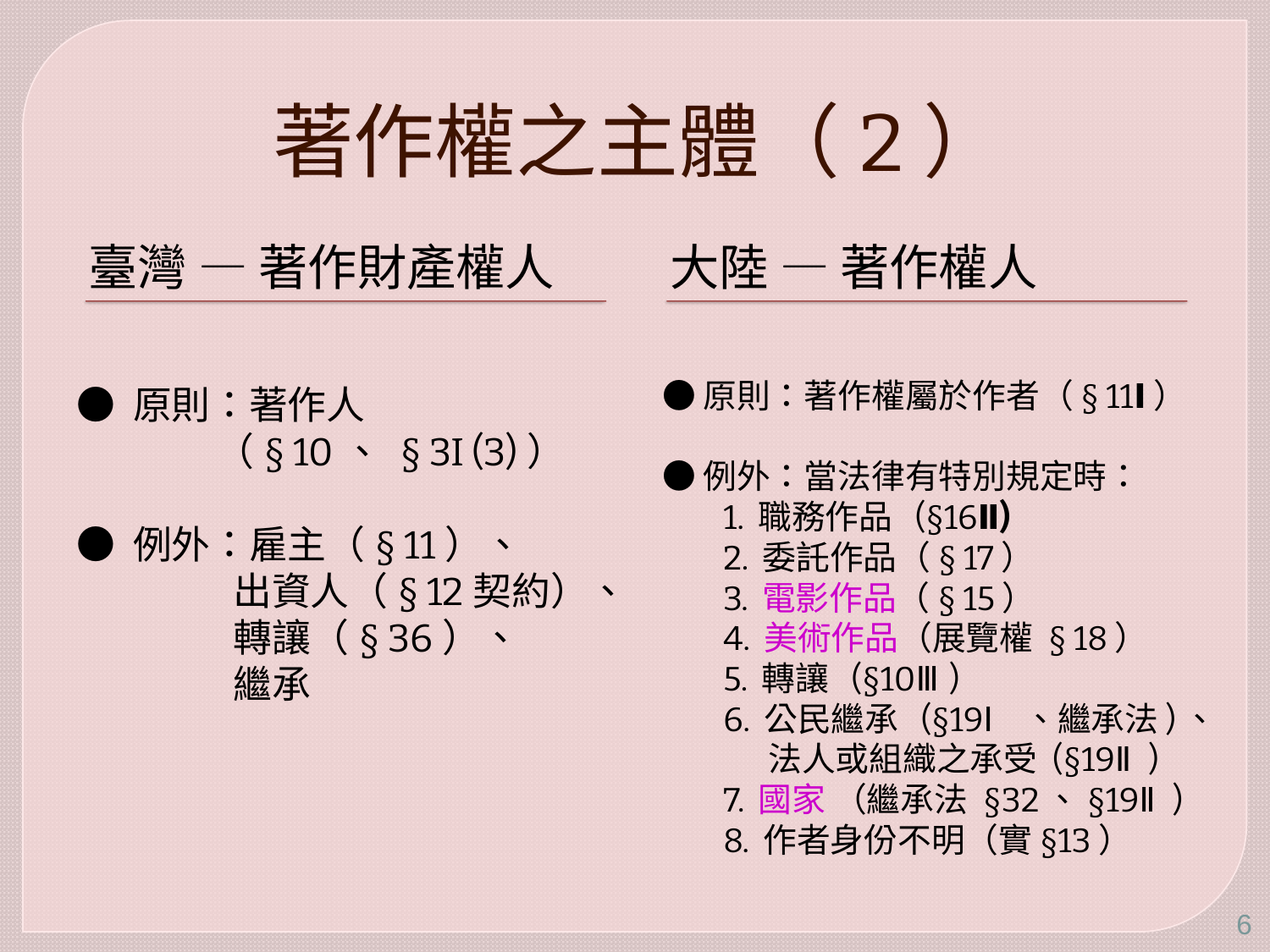

# 著作權之主體（2）
臺灣 — 著作財產權人
大陸 — 著作權人

● 原則：著作人
               （§ 10、 § 3I (3)）

● 例外：雇主（§ 11）、
                 出資人（§ 12契約）、
                 轉讓（§ 36）、
                 繼承

●原則：著作權屬於作者（§ 11Ⅰ）

●例外：當法律有特別規定時：
         1. 職務作品  (§16Ⅱ)
         2. 委託作品（§ 17）
         3. 電影作品（§ 15）
         4. 美術作品（展覽權 § 18）
         5. 轉讓  (§10Ⅲ)
         6. 公民繼承  (§19Ⅰ、繼承法)、
             法人或組織之承受 (§19Ⅱ)
         7. 國家 （繼承法 §32、§19Ⅱ)
         8. 作者身份不明（實§13）

6